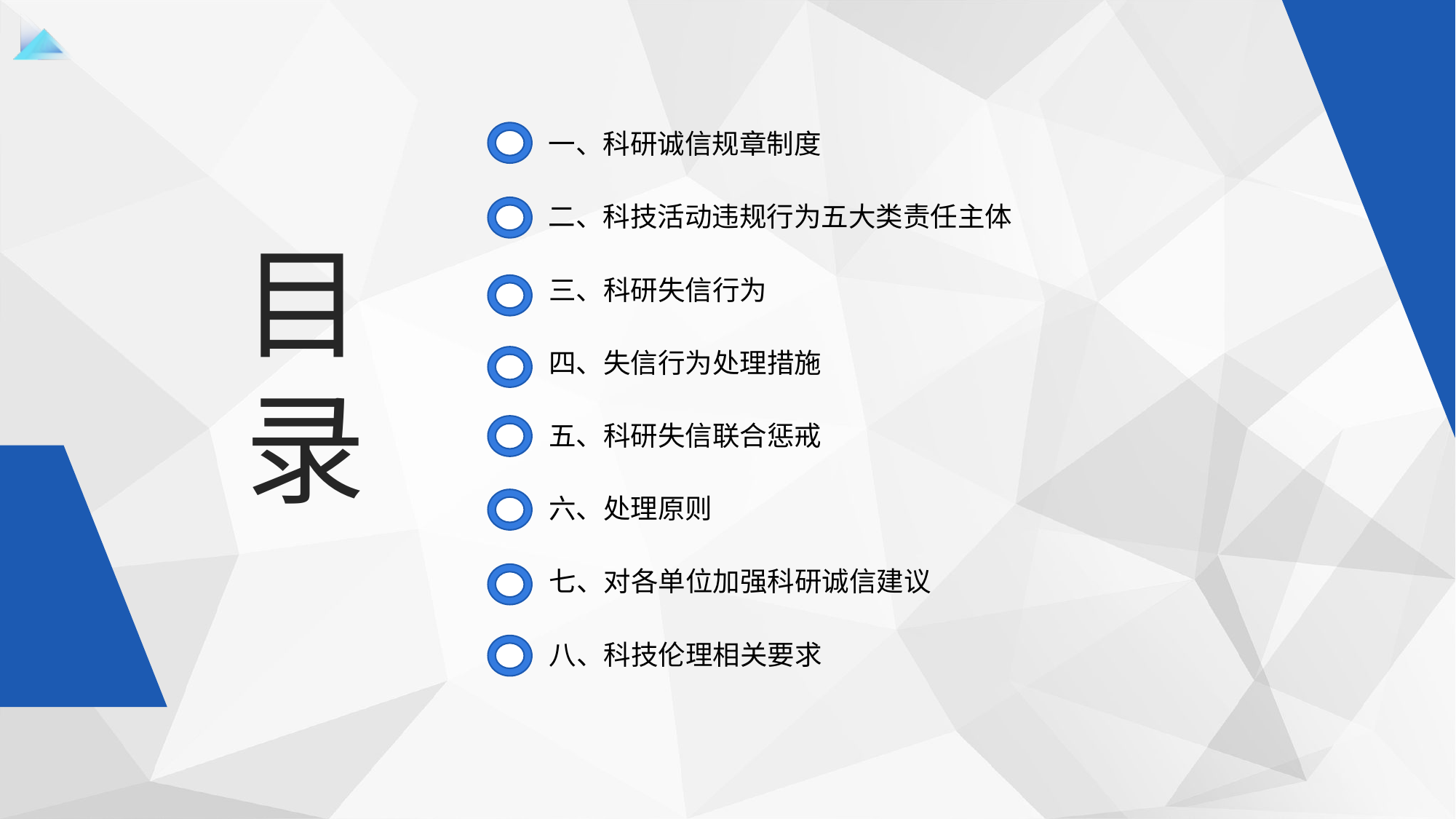

一、科研诚信规章制度

二、科技活动违规行为五大类责任主体

目录
三、科研失信行为

四、失信行为处理措施

五、科研失信联合惩戒

六、处理原则

七、对各单位加强科研诚信建议

八、科技伦理相关要求